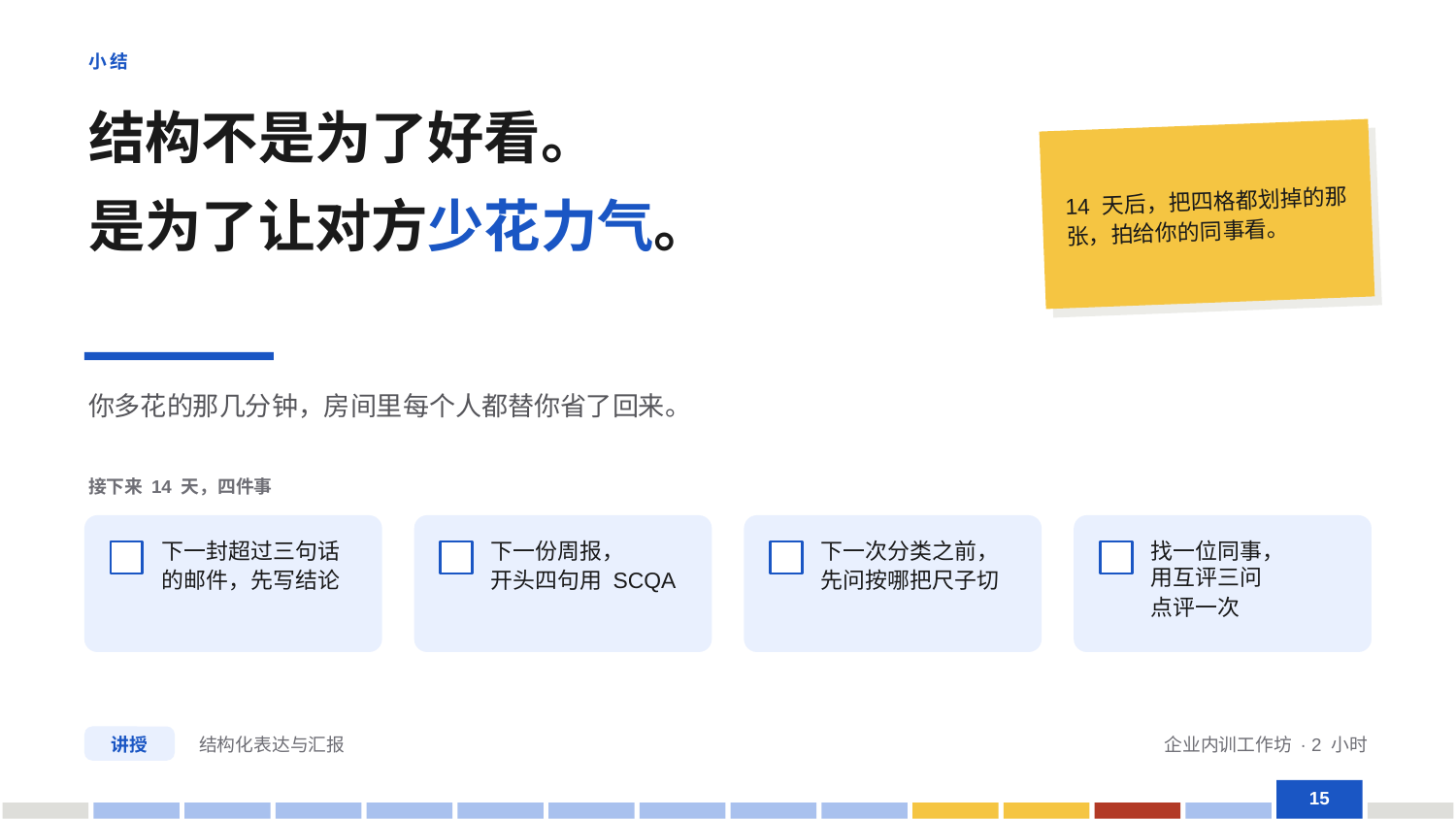

小结
结构不是为了好看。
是为了让对方少花力气。
14 天后，把四格都划掉的那张，拍给你的同事看。

你多花的那几分钟，房间里每个人都替你省了回来。
接下来 14 天，四件事

下一封超过三句话
的邮件，先写结论
下一份周报，
开头四句用 SCQA
下一次分类之前，
先问按哪把尺子切
找一位同事，
用互评三问
点评一次

讲授
结构化表达与汇报
企业内训工作坊 · 2 小时

15